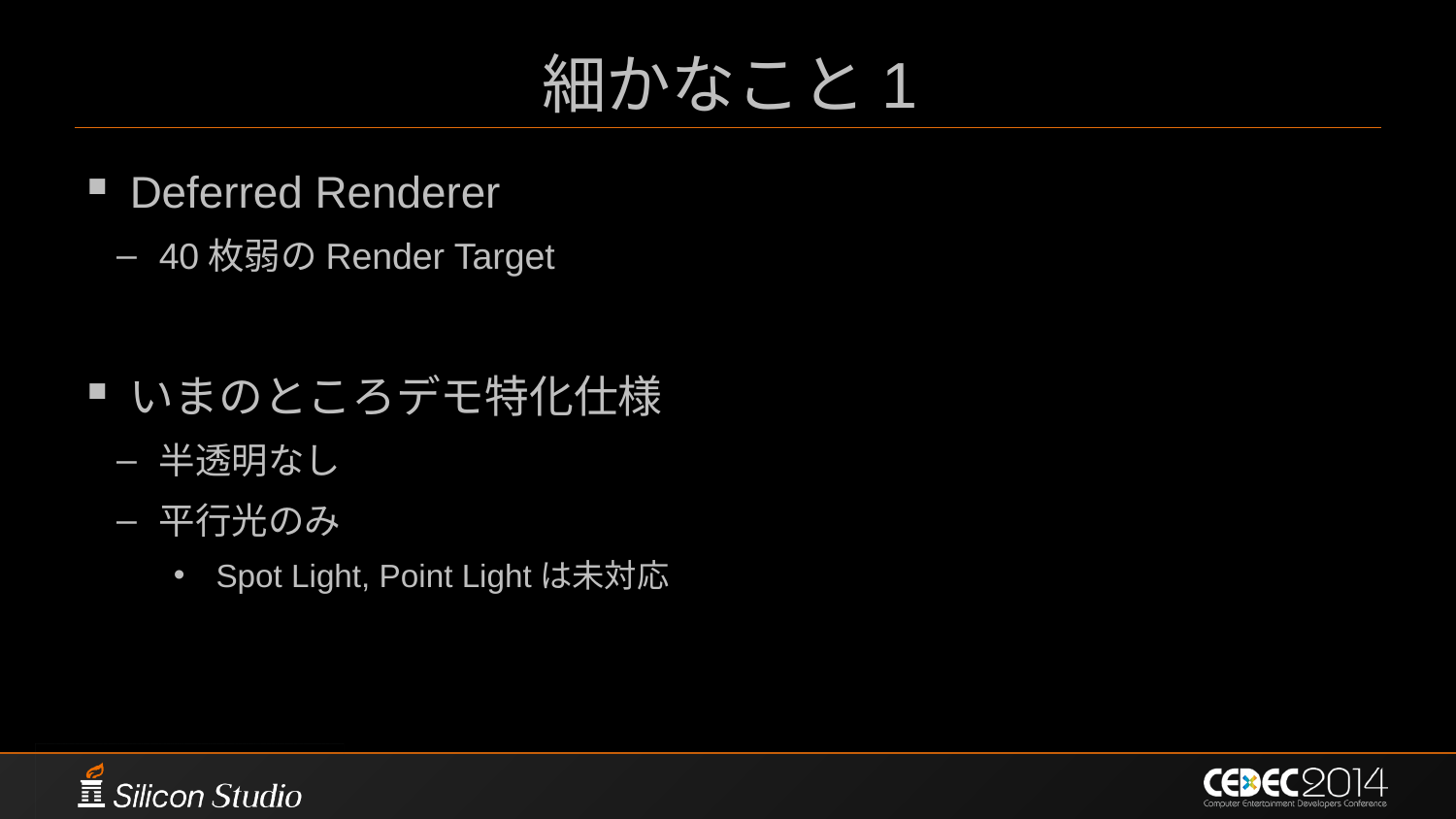

# 細かなこと1
Deferred Renderer
40枚弱のRender Target

いまのところデモ特化仕様
半透明なし
平行光のみ
Spot Light, Point Lightは未対応